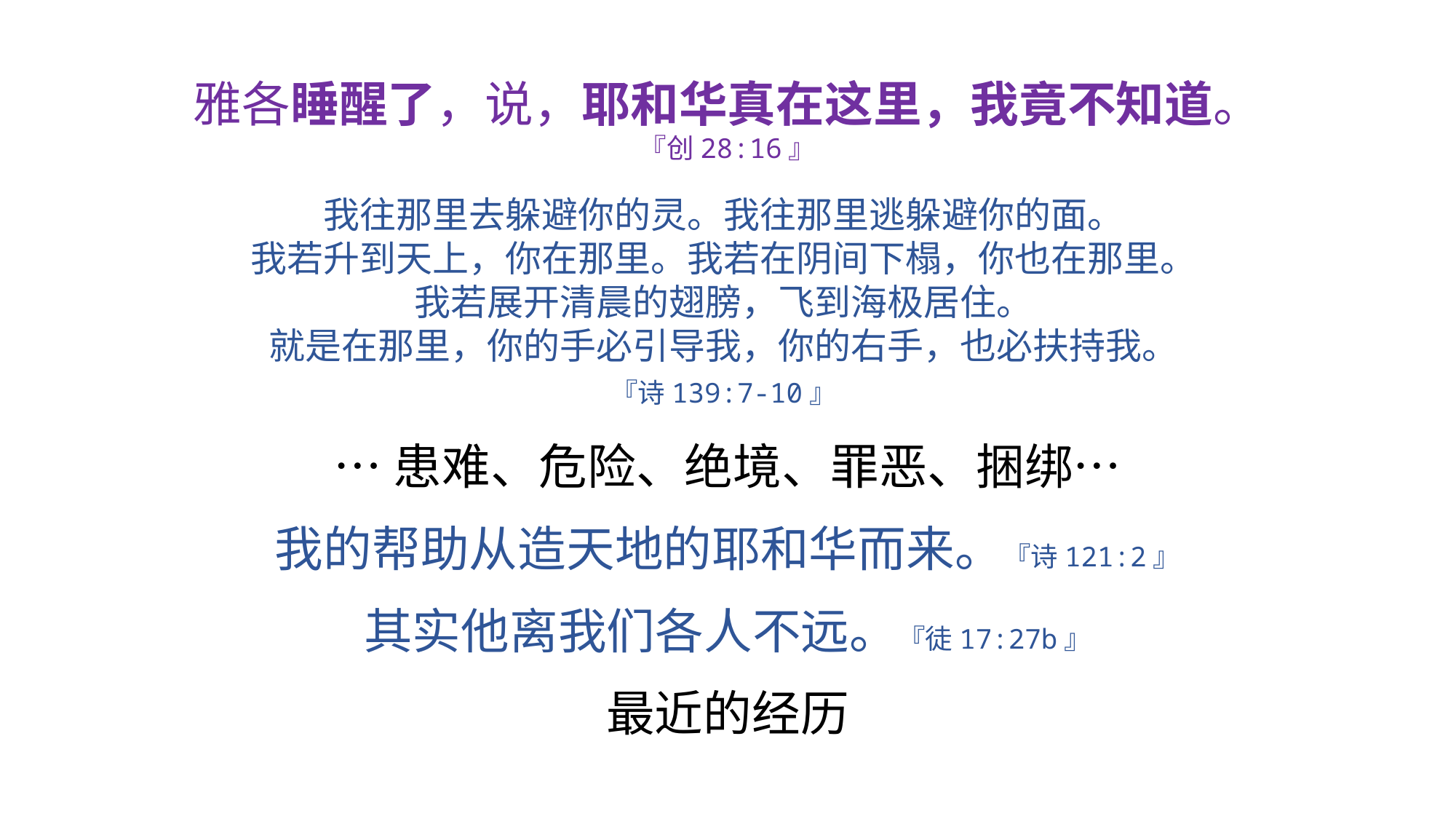

雅各睡醒了，说，耶和华真在这里，我竟不知道。
『创28:16』
我往那里去躲避你的灵。我往那里逃躲避你的面。
我若升到天上，你在那里。我若在阴间下榻，你也在那里。
我若展开清晨的翅膀，飞到海极居住。
就是在那里，你的手必引导我，你的右手，也必扶持我。
『诗139:7-10』
…患难、危险、绝境、罪恶、捆绑…
我的帮助从造天地的耶和华而来。『诗121:2』
其实他离我们各人不远。『徒17:27b』
最近的经历